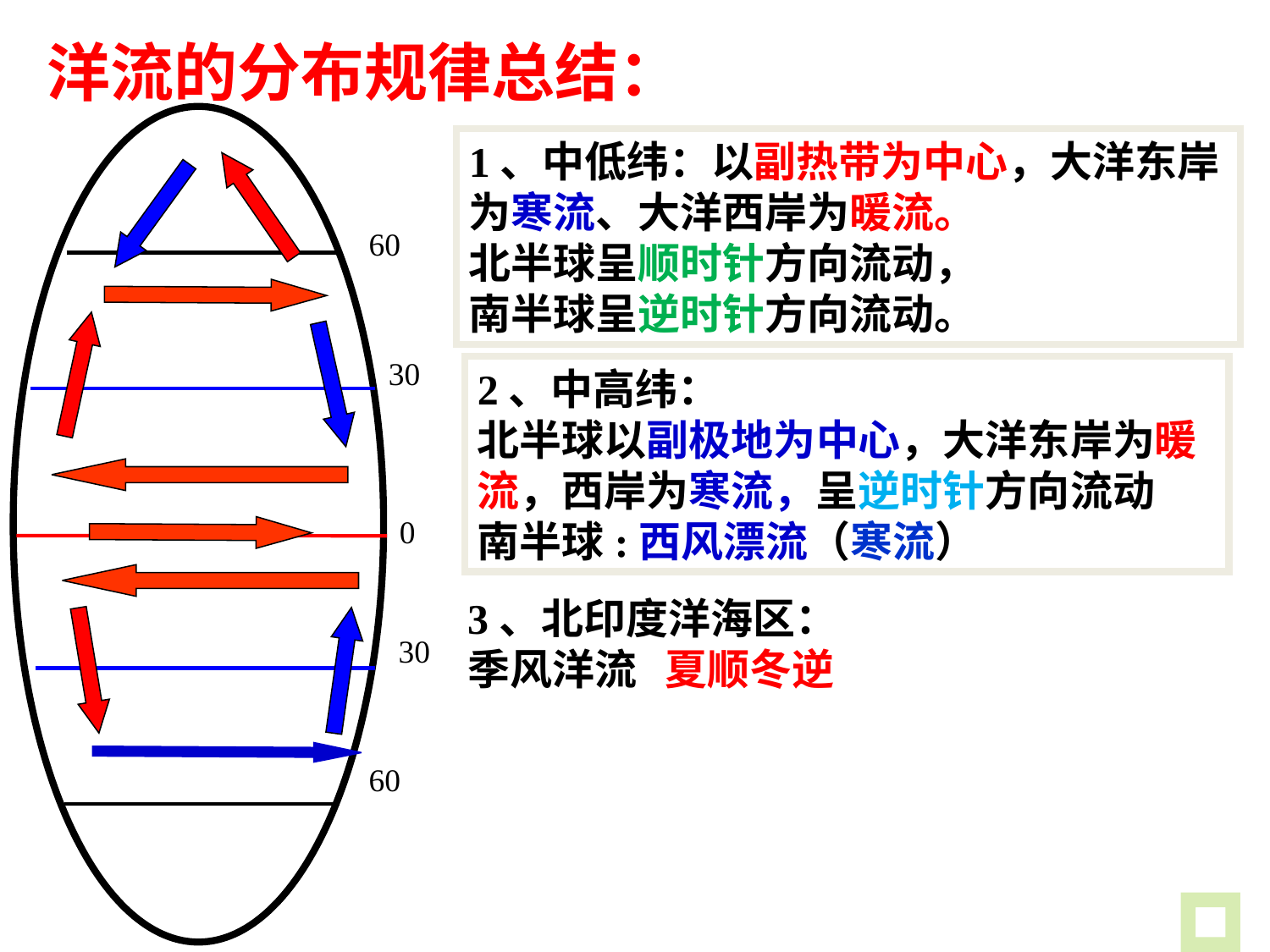

洋流的分布规律总结：

1、中低纬：以副热带为中心，大洋东岸为寒流、大洋西岸为暖流。
北半球呈顺时针方向流动，
南半球呈逆时针方向流动。

60

30
2、中高纬：
北半球以副极地为中心，大洋东岸为暖流，西岸为寒流，呈逆时针方向流动
南半球:西风漂流（寒流）

0

3、北印度洋海区：
季风洋流   夏顺冬逆

30

60